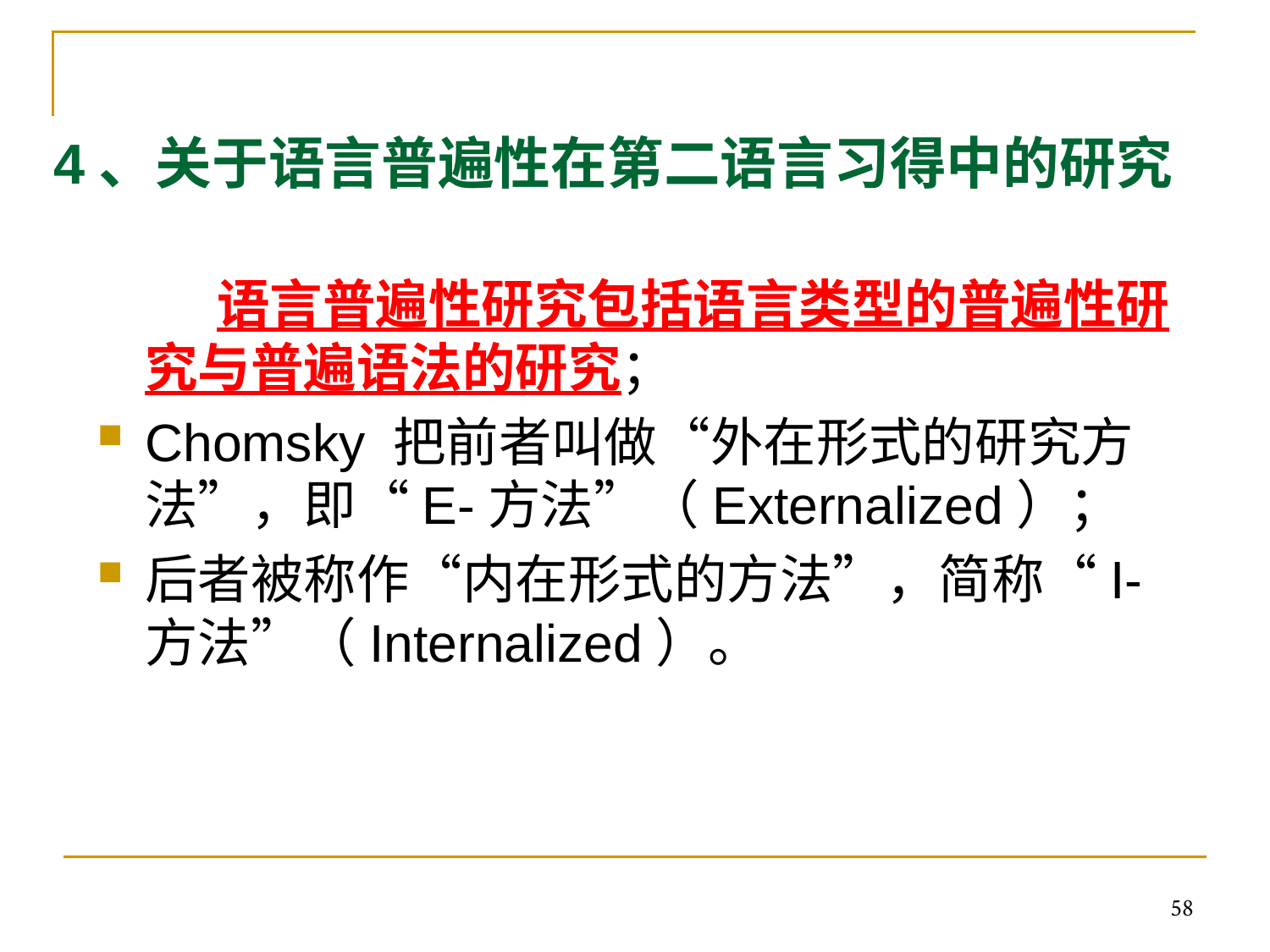

# 4、关于语言普遍性在第二语言习得中的研究
         语言普遍性研究包括语言类型的普遍性研究与普遍语法的研究；
Chomsky 把前者叫做“外在形式的研究方法”，即“E-方法”（Externalized）；
后者被称作“内在形式的方法”，简称“I-方法”（Internalized）。
58